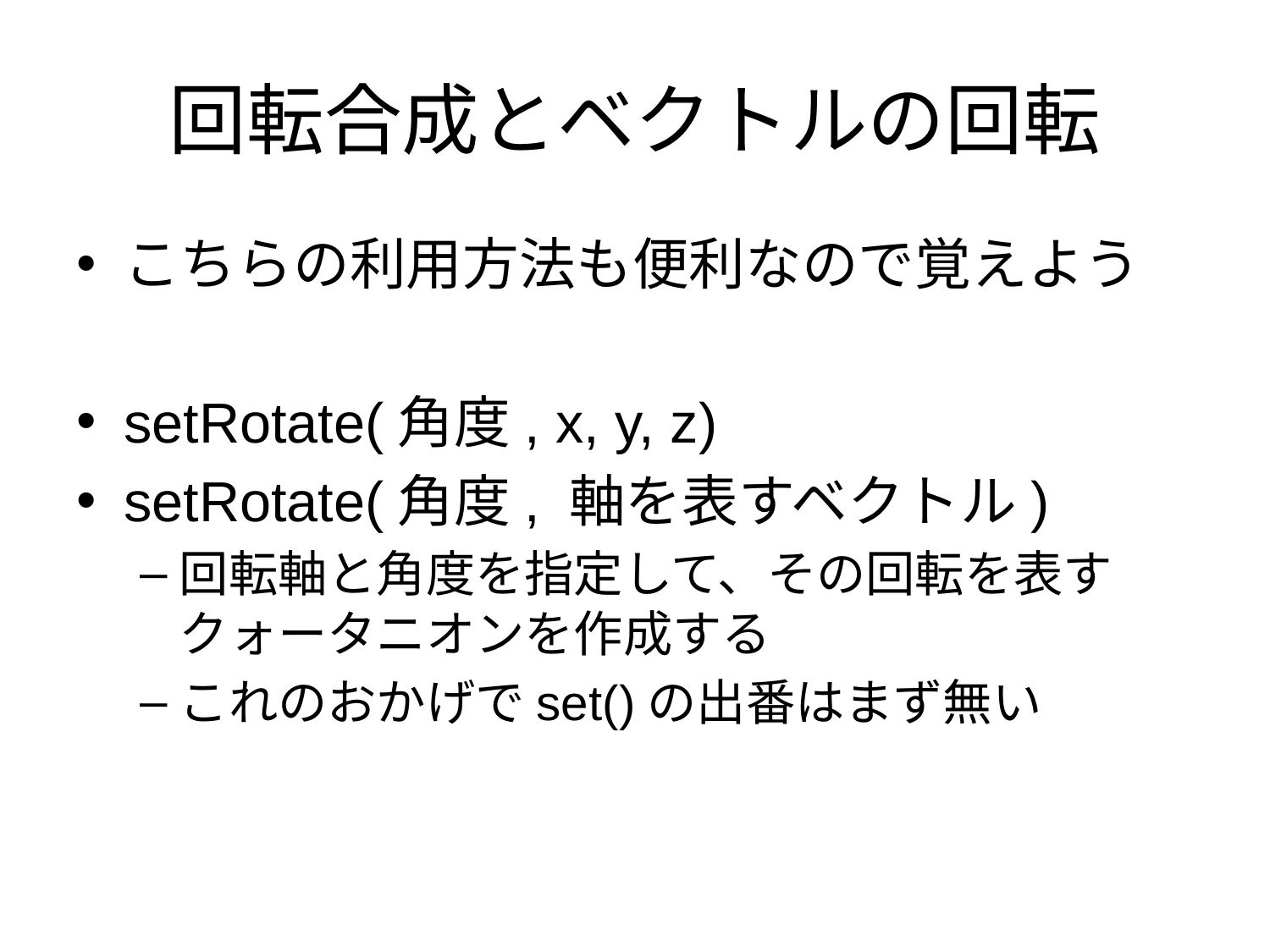

# 回転合成とベクトルの回転
こちらの利用方法も便利なので覚えよう

setRotate(角度, x, y, z)
setRotate(角度, 軸を表すベクトル)
回転軸と角度を指定して、その回転を表す
クォータニオンを作成する
これのおかげでset()の出番はまず無い